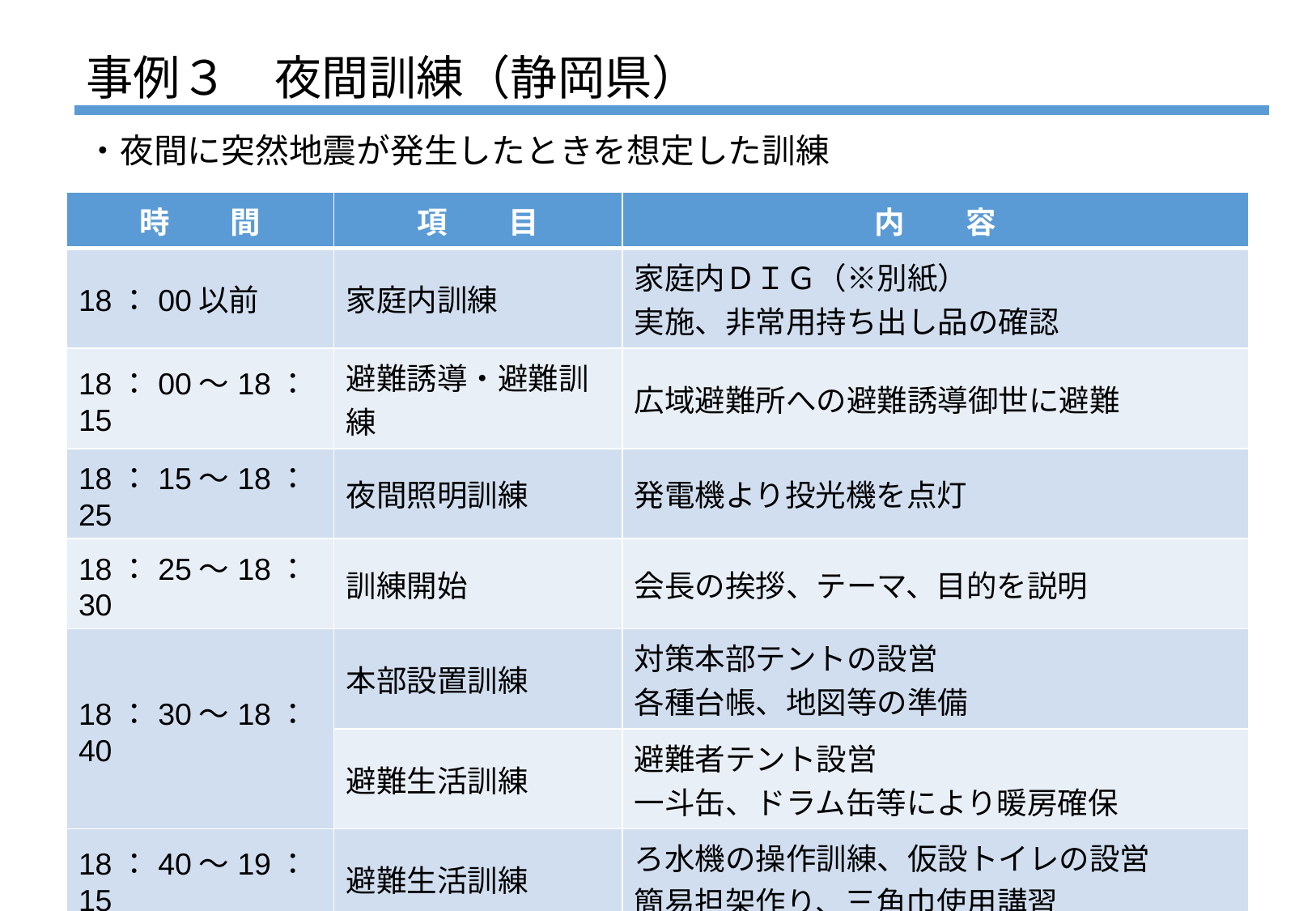

# 事例３　夜間訓練（静岡県）
・夜間に突然地震が発生したときを想定した訓練
| 時　　間 | 項　　目 | 内　　容 |
| --- | --- | --- |
| 18：00以前 | 家庭内訓練 | 家庭内ＤＩＧ（※別紙） 実施、非常用持ち出し品の確認 |
| 18：00～18：15 | 避難誘導・避難訓練 | 広域避難所への避難誘導御世に避難 |
| 18：15～18：25 | 夜間照明訓練 | 発電機より投光機を点灯 |
| 18：25～18：30 | 訓練開始 | 会長の挨拶、テーマ、目的を説明 |
| 18：30～18：40 | 本部設置訓練 | 対策本部テントの設営 各種台帳、地図等の準備 |
|  | 避難生活訓練 | 避難者テント設営 一斗缶、ドラム缶等により暖房確保 |
| 18：40～19：15 | 避難生活訓練 | ろ水機の操作訓練、仮設トイレの設営 簡易担架作り、三角巾使用講習 |
| 19：15～19：50 | 炊き出しの試食 | 炊き出し訓練で調理したものを試食 |
| 19：50～20：00 | 訓練終了 | 副会長挨拶、講評 |